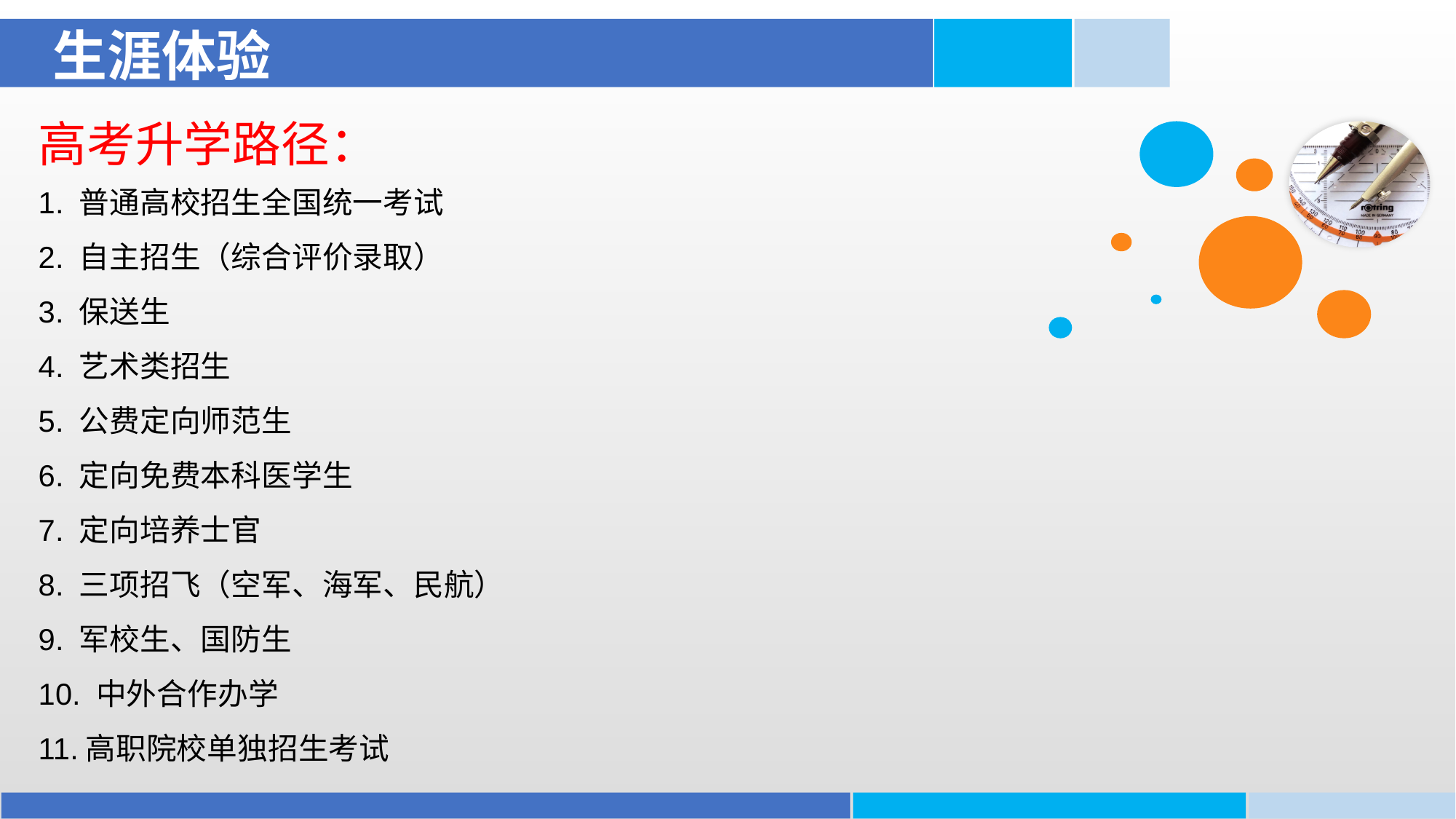

生涯体验
高考升学路径：
1. 普通高校招生全国统一考试
2. 自主招生（综合评价录取）
3. 保送生
4. 艺术类招生
5. 公费定向师范生
6. 定向免费本科医学生
7. 定向培养士官
8. 三项招飞（空军、海军、民航）
9. 军校生、国防生
10. 中外合作办学
11.高职院校单独招生考试